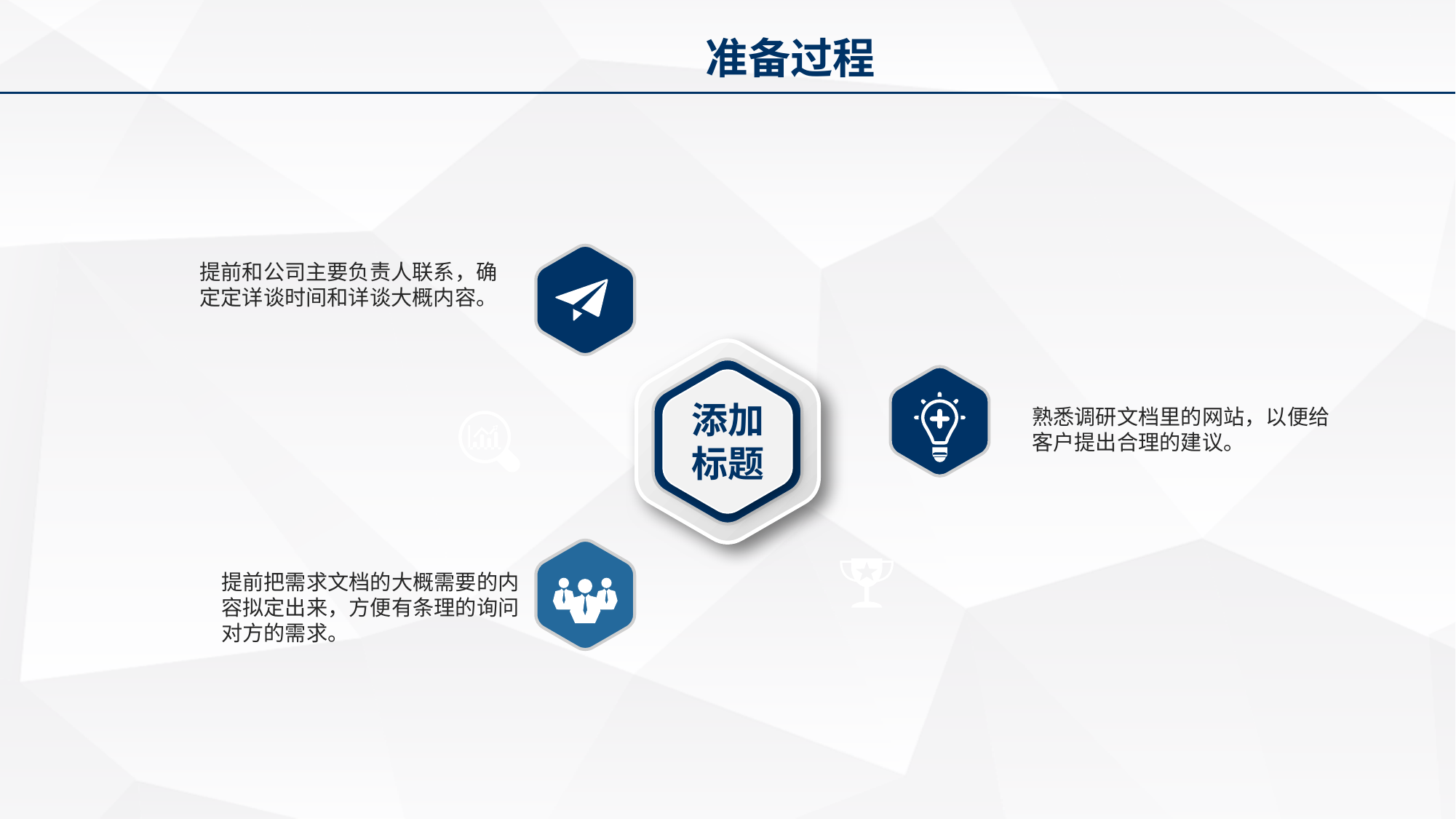

准备过程

提前和公司主要负责人联系，确定定详谈时间和详谈大概内容。

添加
标题

熟悉调研文档里的网站，以便给客户提出合理的建议。

提前把需求文档的大概需要的内容拟定出来，方便有条理的询问对方的需求。